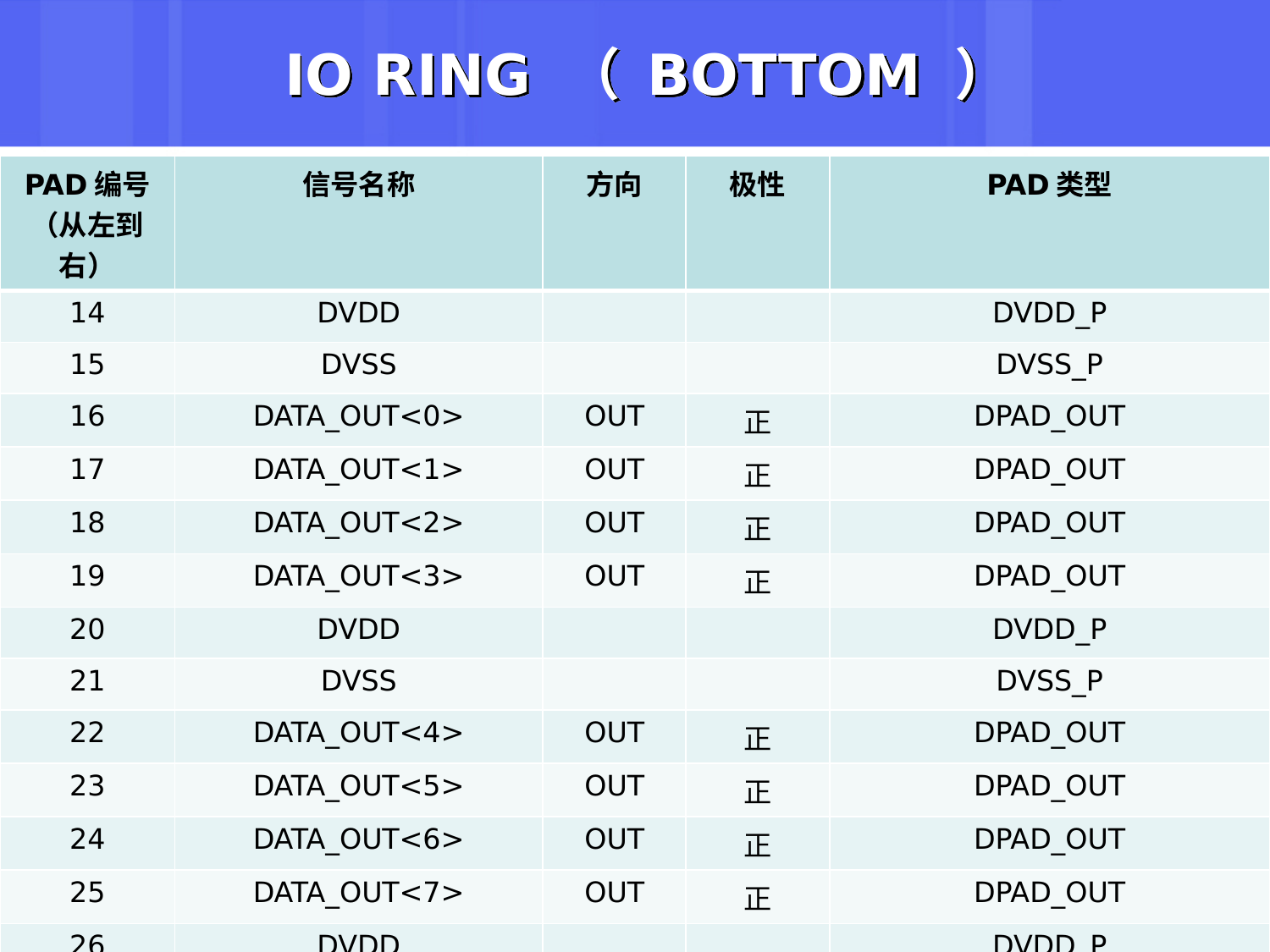

# IO RING （ BOTTOM ）
| PAD编号（从左到右） | 信号名称 | 方向 | 极性 | PAD类型 |
| --- | --- | --- | --- | --- |
| 14 | DVDD |  |  | DVDD\_P |
| 15 | DVSS |  |  | DVSS\_P |
| 16 | DATA\_OUT<0> | OUT | 正 | DPAD\_OUT |
| 17 | DATA\_OUT<1> | OUT | 正 | DPAD\_OUT |
| 18 | DATA\_OUT<2> | OUT | 正 | DPAD\_OUT |
| 19 | DATA\_OUT<3> | OUT | 正 | DPAD\_OUT |
| 20 | DVDD |  |  | DVDD\_P |
| 21 | DVSS |  |  | DVSS\_P |
| 22 | DATA\_OUT<4> | OUT | 正 | DPAD\_OUT |
| 23 | DATA\_OUT<5> | OUT | 正 | DPAD\_OUT |
| 24 | DATA\_OUT<6> | OUT | 正 | DPAD\_OUT |
| 25 | DATA\_OUT<7> | OUT | 正 | DPAD\_OUT |
| 26 | DVDD |  |  | DVDD\_P |
CMOS Pixel Sensor设计讨论，卢云鹏
14